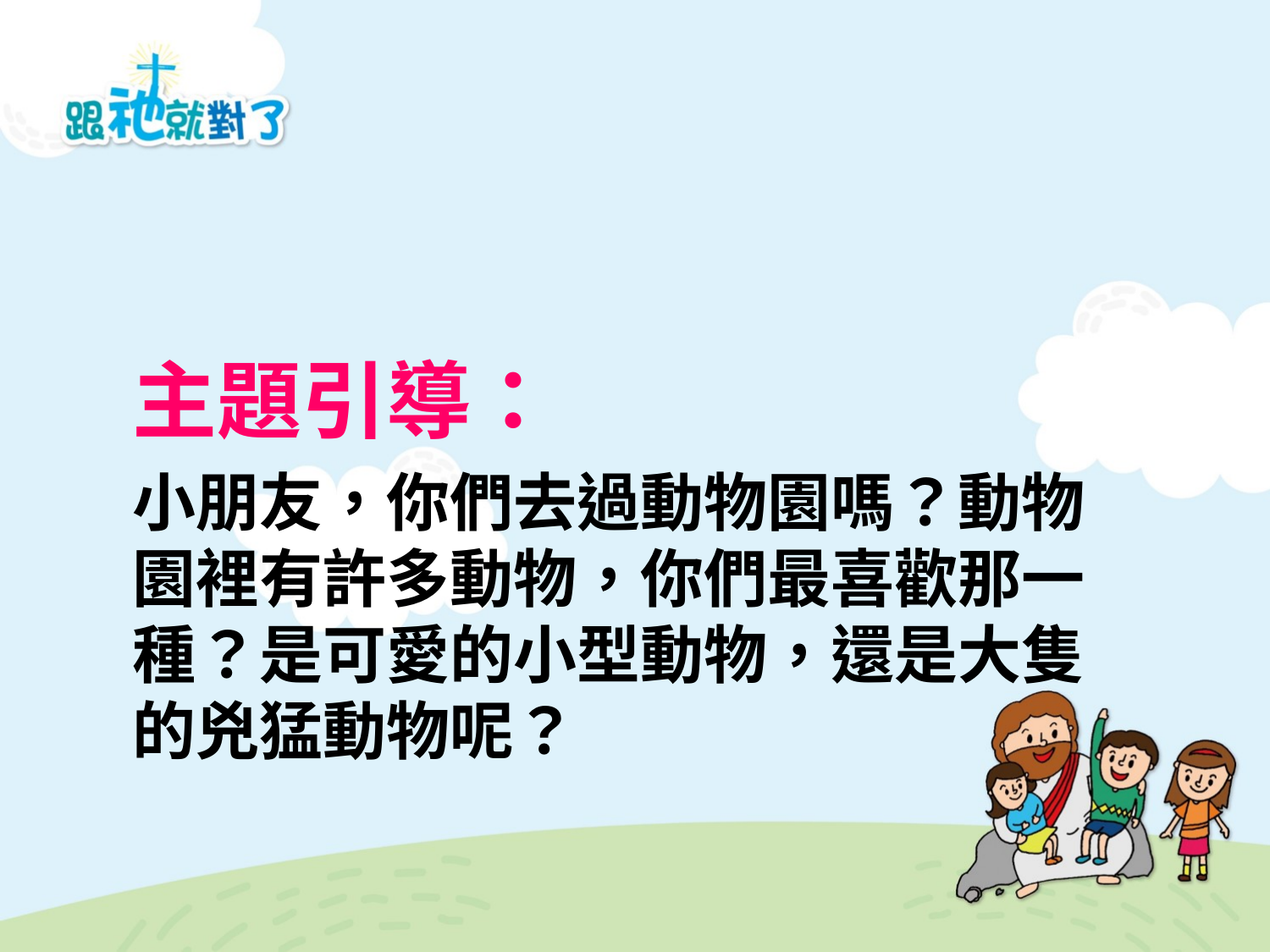

主題引導：
小朋友，你們去過動物園嗎？動物園裡有許多動物，你們最喜歡那一種？是可愛的小型動物，還是大隻的兇猛動物呢？